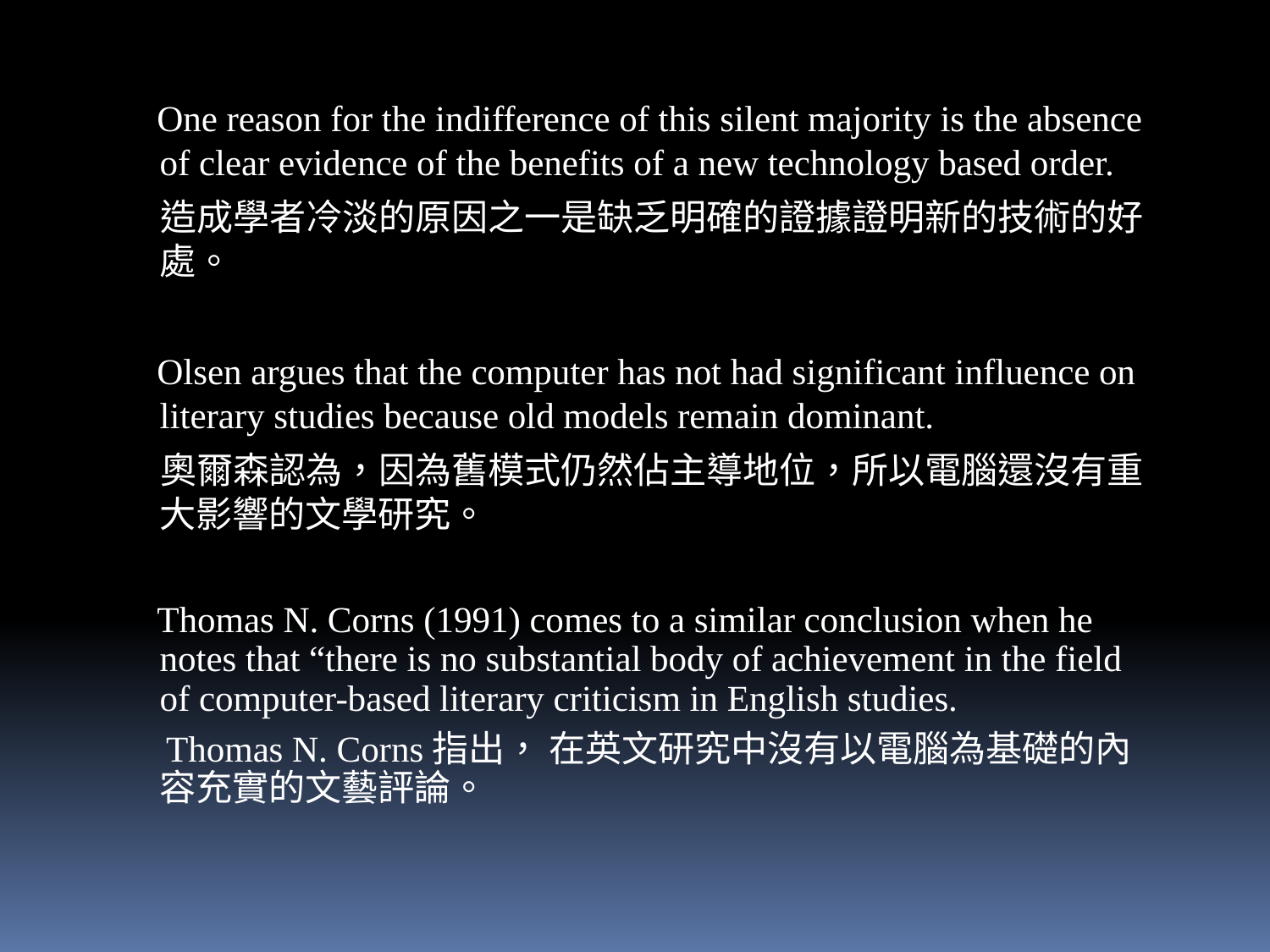

One reason for the indifference of this silent majority is the absence of clear evidence of the benefits of a new technology based order.
     造成學者冷淡的原因之一是缺乏明確的證據證明新的技術的好處。

     Olsen argues that the computer has not had significant influence on literary studies because old models remain dominant.
     奧爾森認為，因為舊模式仍然佔主導地位，所以電腦還沒有重大影響的文學研究。

     Thomas N. Corns (1991) comes to a similar conclusion when he notes that “there is no substantial body of achievement in the field of computer-based literary criticism in English studies.
      Thomas N. Corns指出， 在英文研究中沒有以電腦為基礎的內容充實的文藝評論。